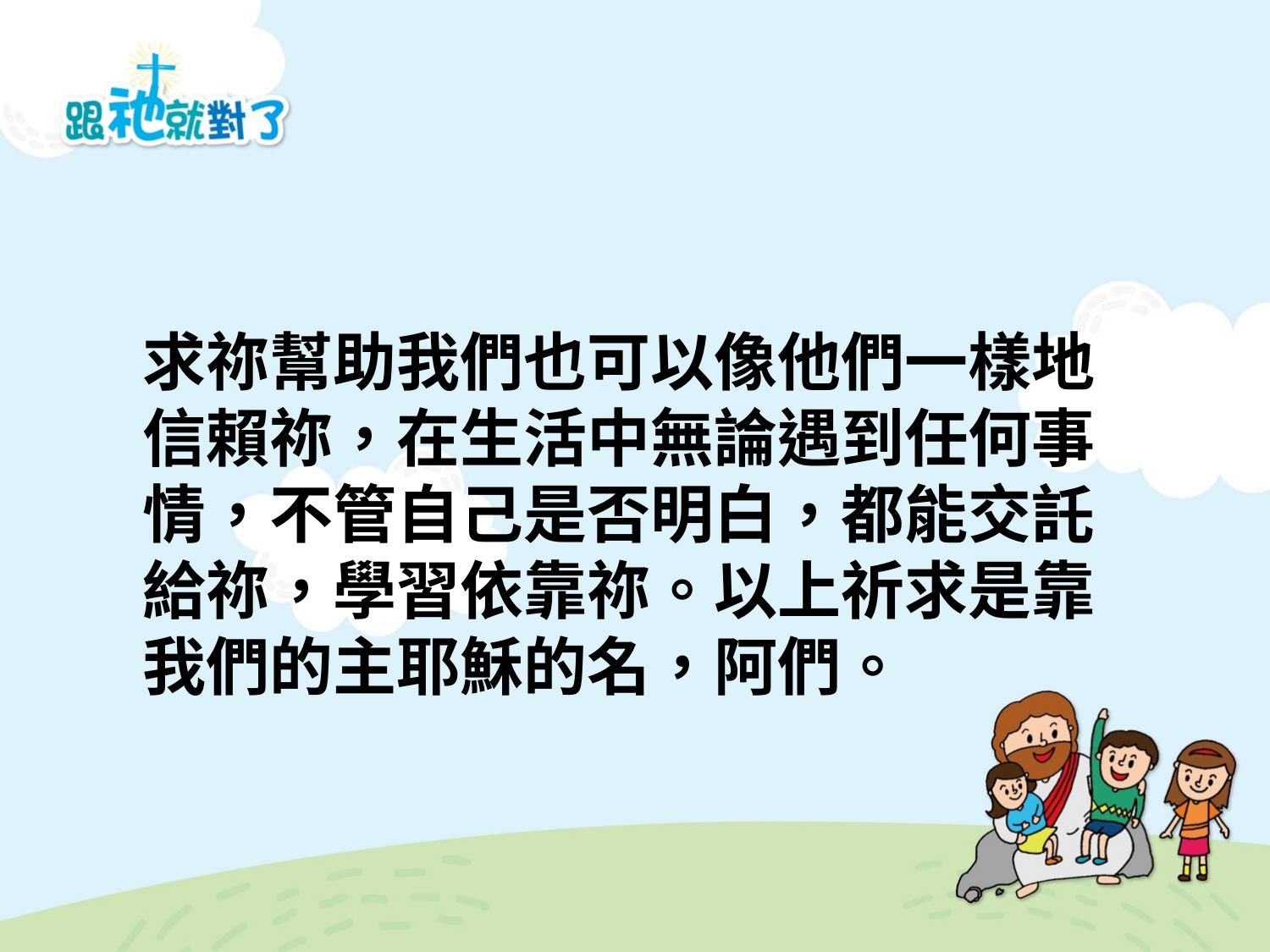

求祢幫助我們也可以像他們一樣地信賴祢，在生活中無論遇到任何事情，不管自己是否明白，都能交託給祢，學習依靠祢。以上祈求是靠我們的主耶穌的名，阿們。